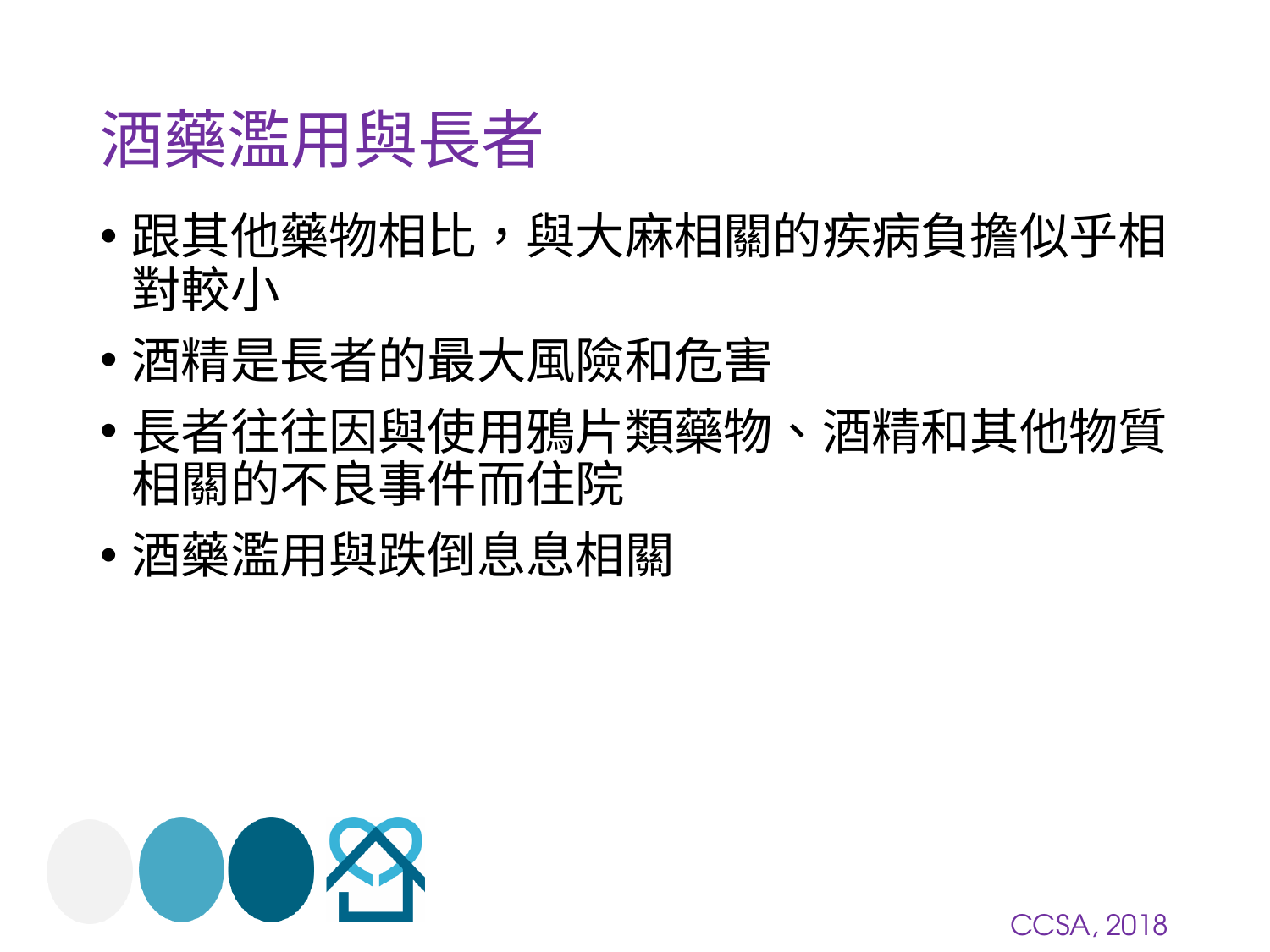

# 酒藥濫用與長者
跟其他藥物相比，與大麻相關的疾病負擔似乎相對較小
酒精是長者的最大風險和危害
長者往往因與使用鴉片類藥物、酒精和其他物質相關的不良事件而住院
酒藥濫用與跌倒息息相關
CCSA, 2018